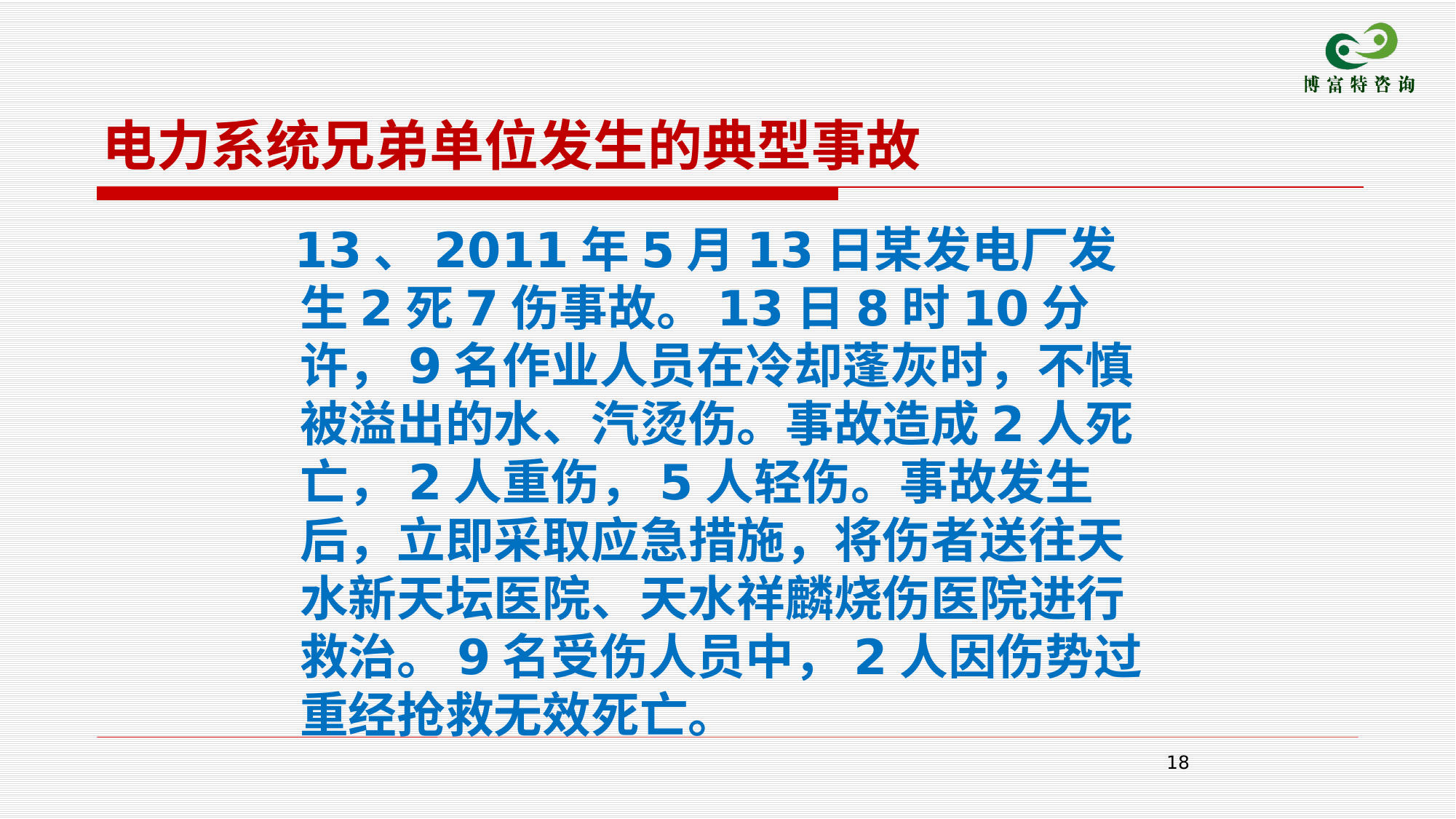

电力系统兄弟单位发生的典型事故
   13、2011年5月13日某发电厂发生2死7伤事故。13日8时10分许，9名作业人员在冷却蓬灰时，不慎被溢出的水、汽烫伤。事故造成2人死亡，2人重伤，5人轻伤。事故发生后，立即采取应急措施，将伤者送往天水新天坛医院、天水祥麟烧伤医院进行救治。9名受伤人员中，2人因伤势过重经抢救无效死亡。

18